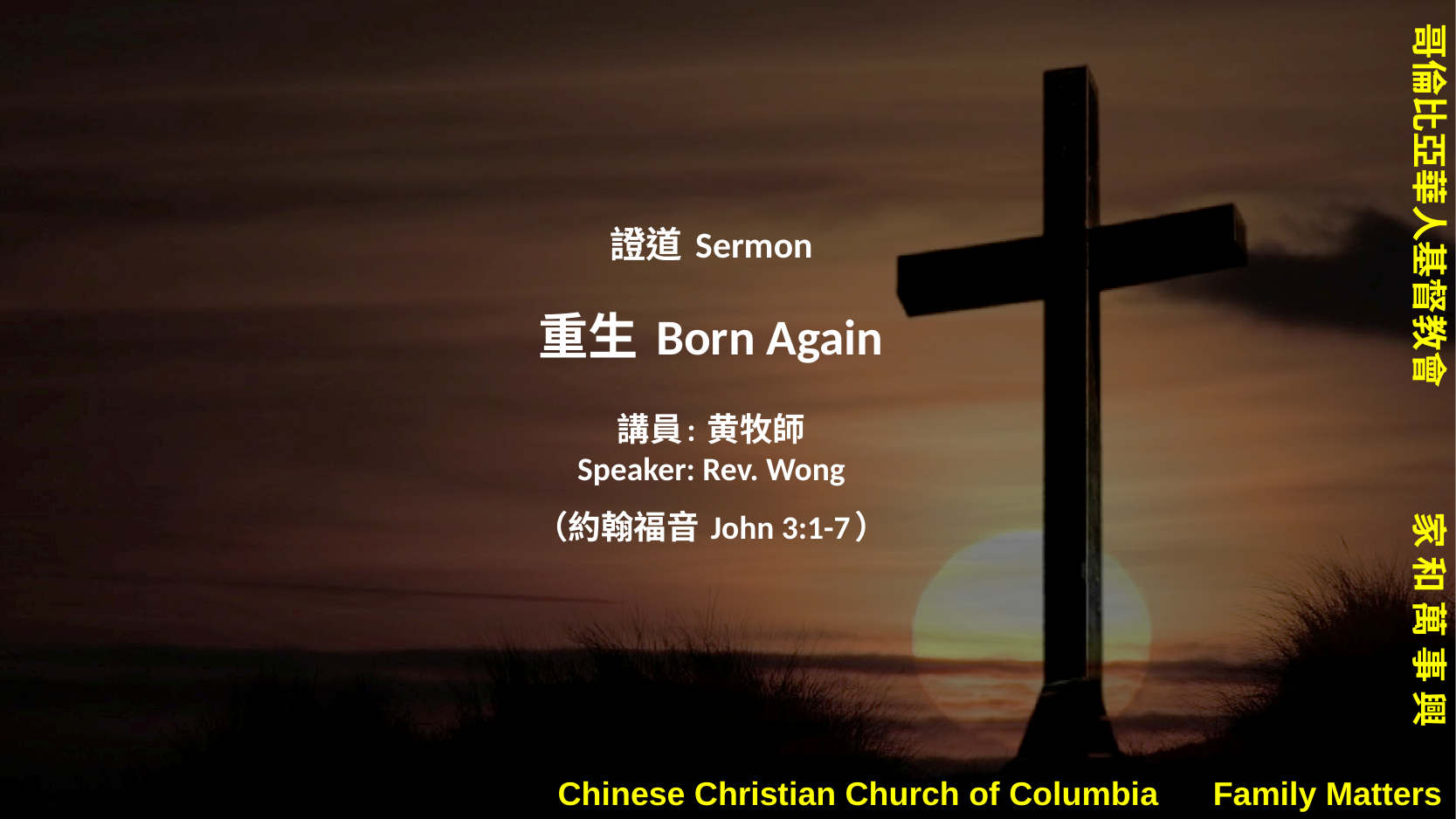

# 證道 Sermon 重生 Born Again 講員: 黄牧師 Speaker: Rev. Wong （約翰福音 John 3:1-7）
Chinese Christian Church of Columbia      Family Matters